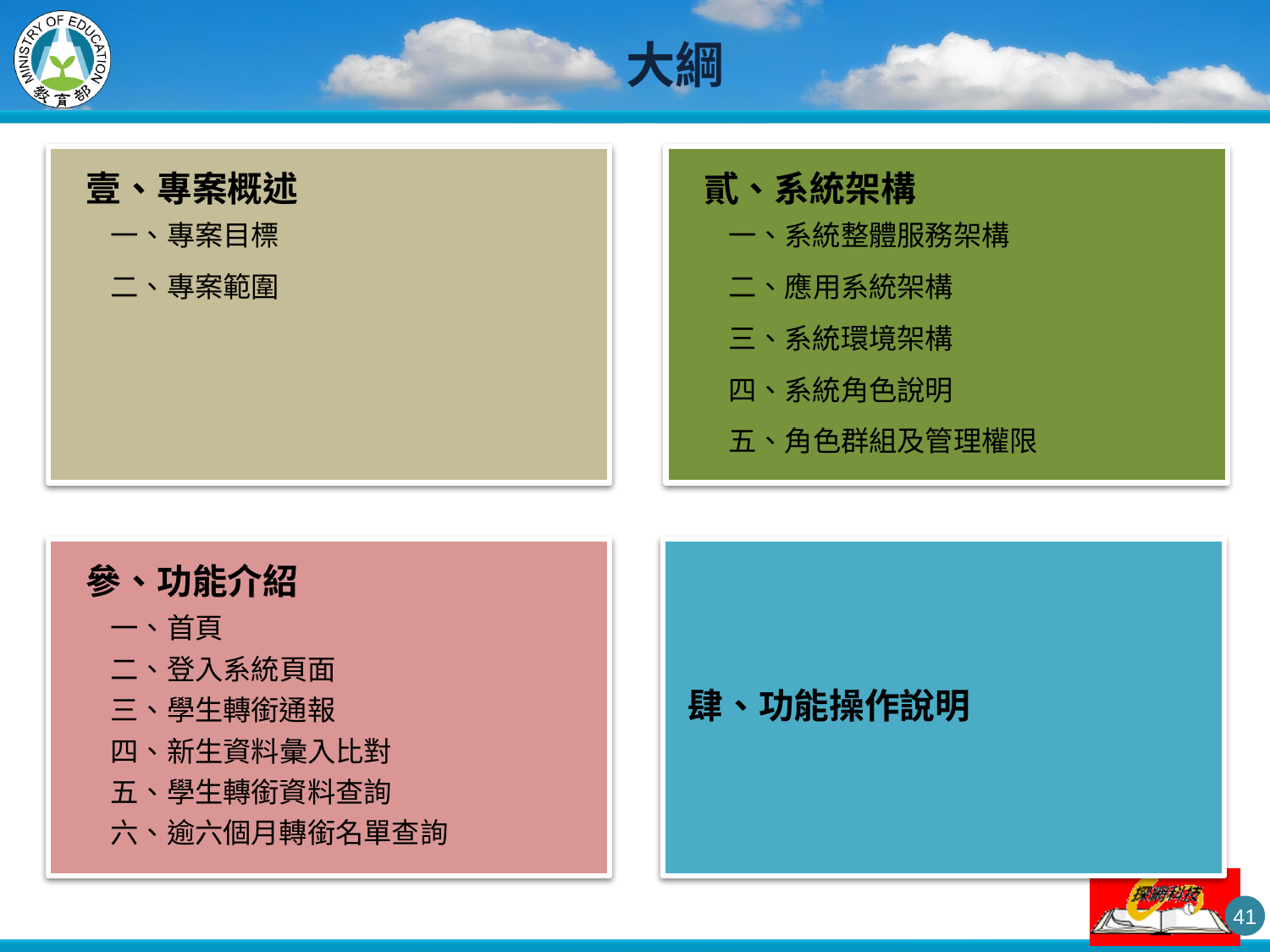

# 大綱
壹、專案概述
一、專案目標
二、專案範圍
貳、系統架構
一、系統整體服務架構
二、應用系統架構
三、系統環境架構
四、系統角色說明
五、角色群組及管理權限
參、功能介紹
一、首頁
二、登入系統頁面
三、學生轉銜通報
四、新生資料彙入比對
五、學生轉銜資料查詢
六、逾六個月轉銜名單查詢
肆、功能操作說明
41